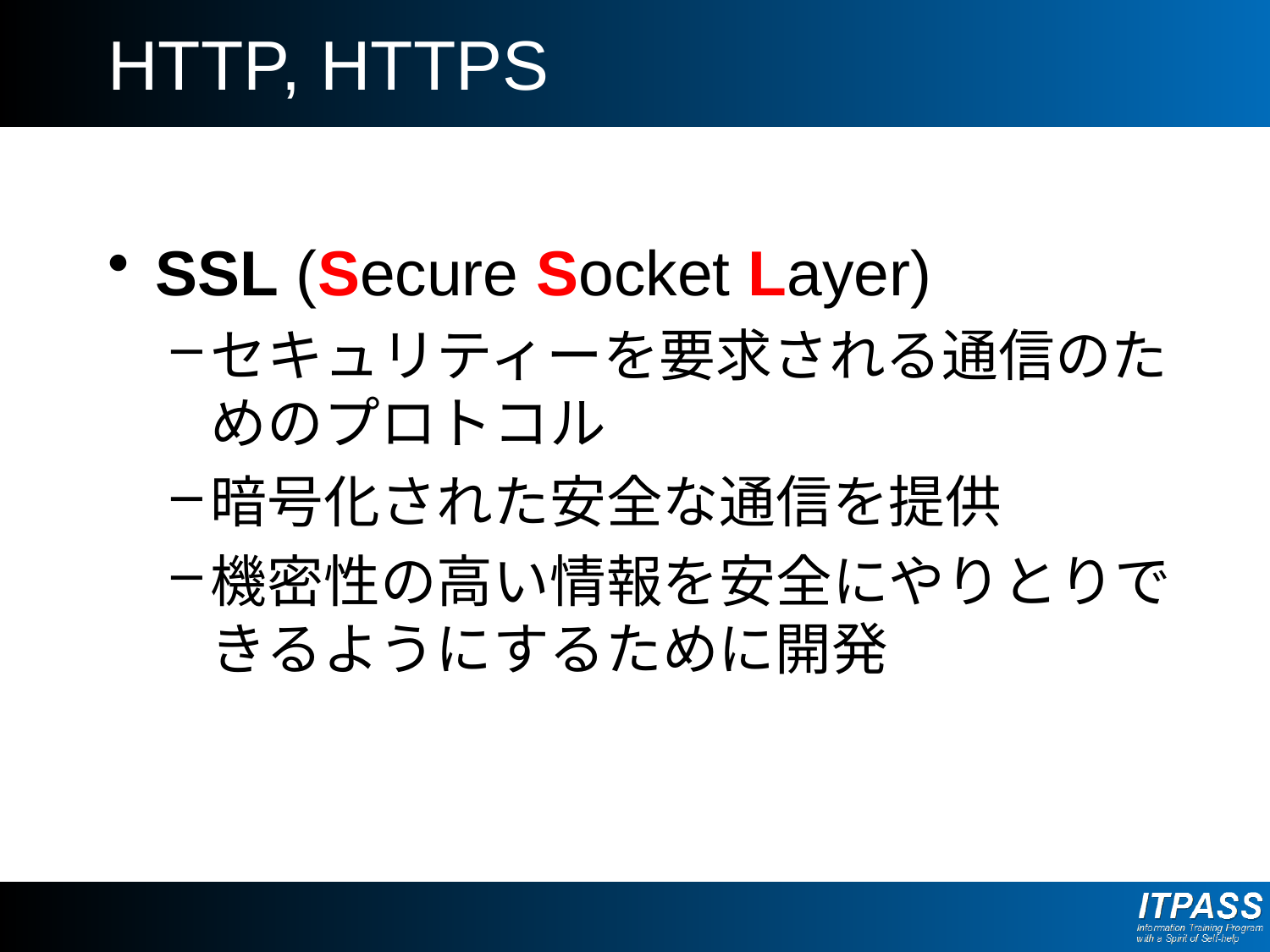

# HTTP, HTTPS
SSL (Secure Socket Layer)
セキュリティーを要求される通信のためのプロトコル
暗号化された安全な通信を提供
機密性の高い情報を安全にやりとりできるようにするために開発